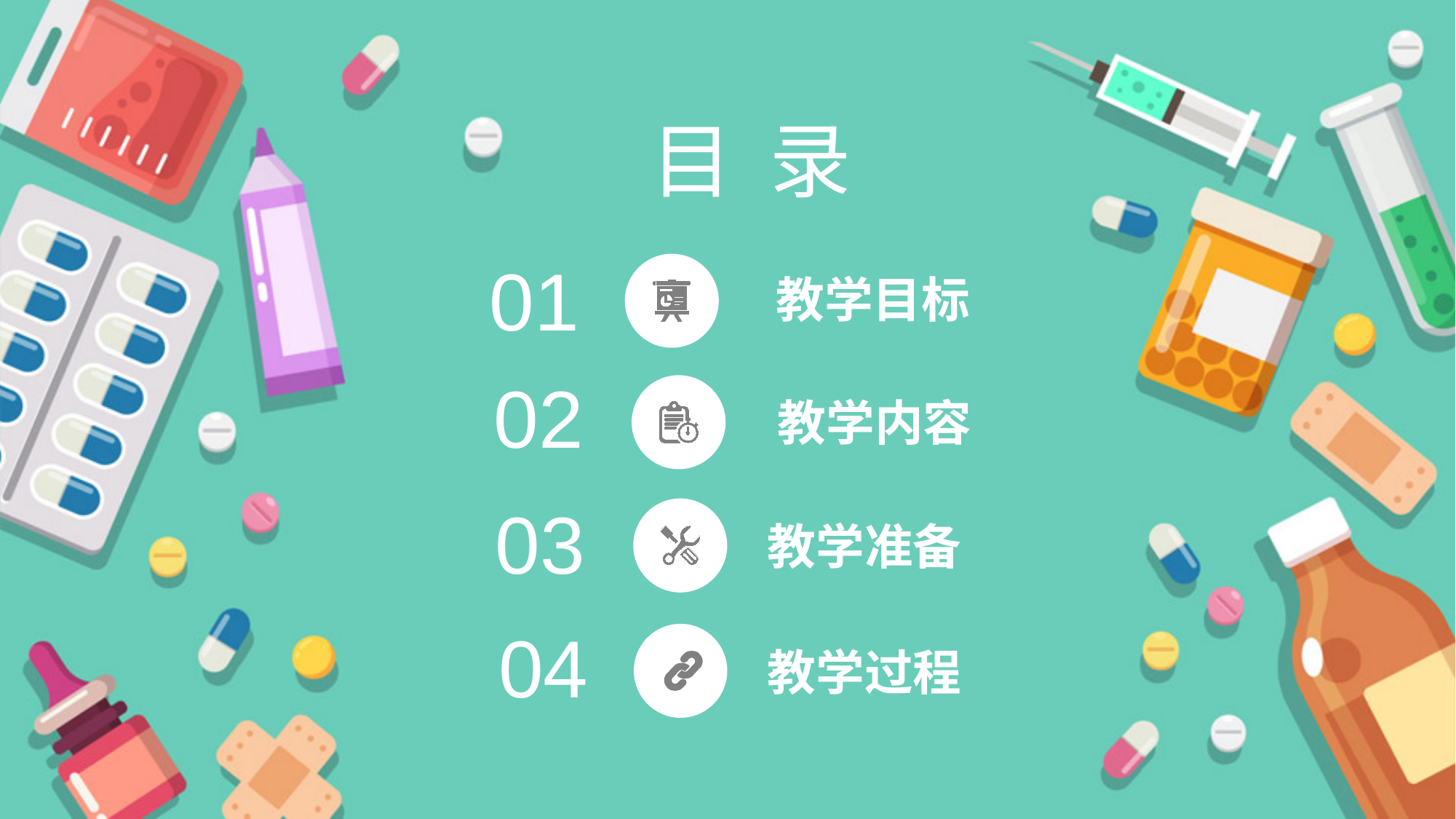

目  录
01

    教学目标

02

教学内容

03

教学准备

04

教学过程